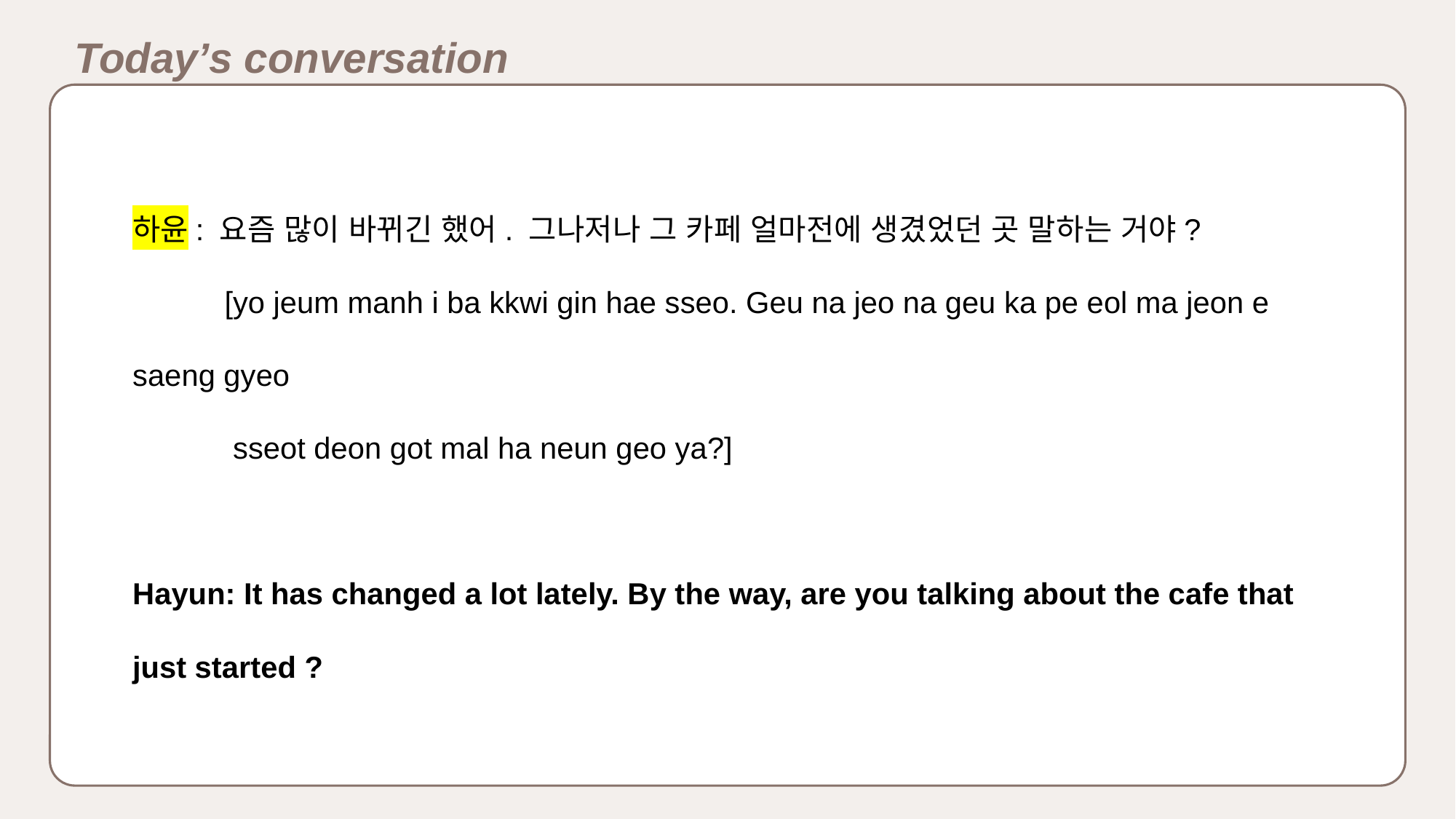

Today’s conversation

하윤: 요즘 많이 바뀌긴 했어. 그나저나 그 카페 얼마전에 생겼었던 곳 말하는 거야?
           [yo jeum manh i ba kkwi gin hae sseo. Geu na jeo na geu ka pe eol ma jeon e saeng gyeo
            sseot deon got mal ha neun geo ya?]

Hayun: It has changed a lot lately. By the way, are you talking about the cafe that just started ?